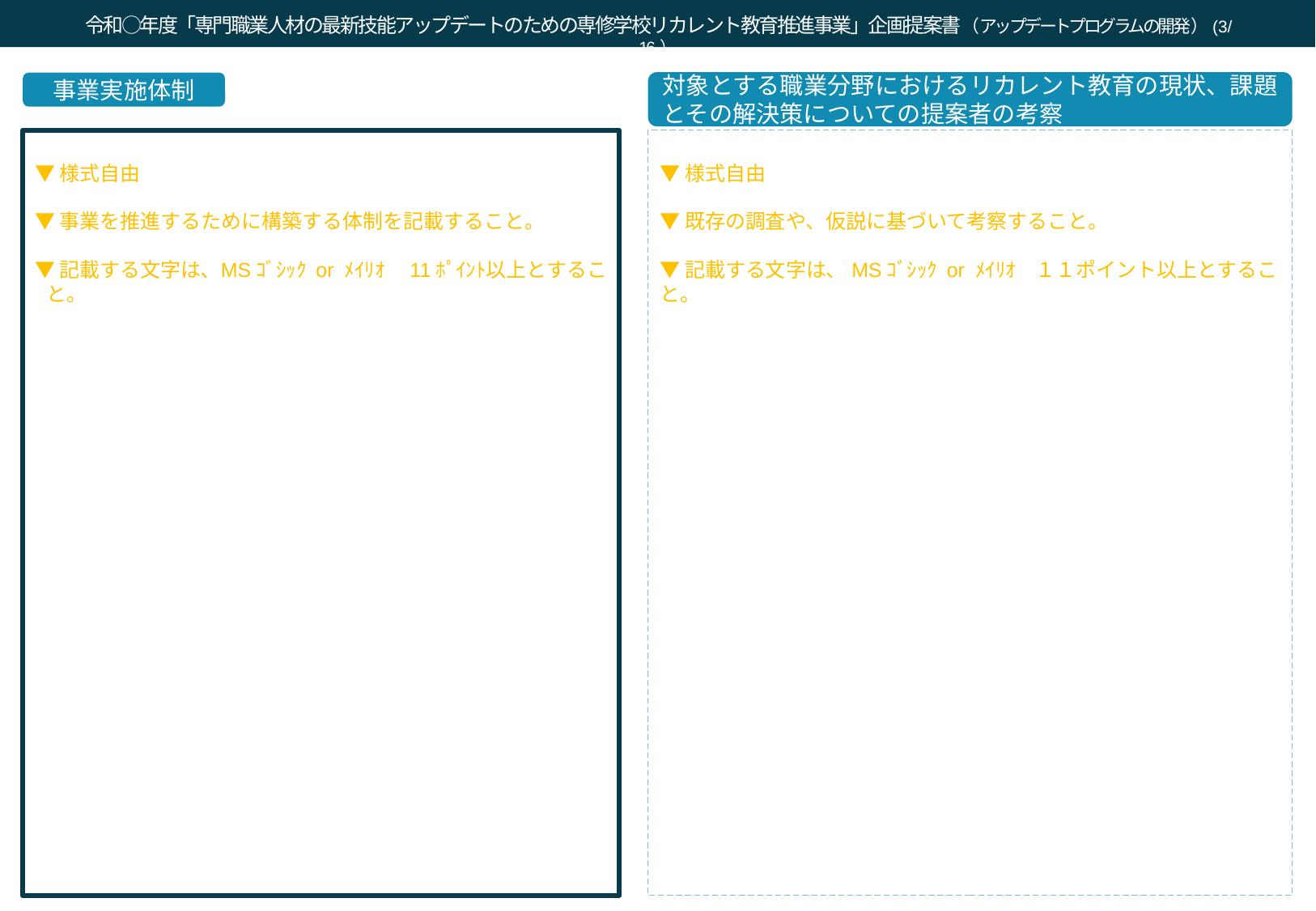

令和○年度「専門職業人材の最新技能アップデートのための専修学校リカレント教育推進事業」企画提案書（アップデートプログラムの開発）(3/16）
令和○年度「専修学校リカレント教育総合推進プロジェクト」企画提案書（リスタートプログラム）(3/16)
対象とする職業分野におけるリカレント教育の現状、課題とその解決策についての提案者の考察
事業実施体制

▼様式自由

▼事業を推進するために構築する体制を記載すること｡

▼記載する文字は､ MSｺﾞｼｯｸ or ﾒｲﾘｵ　11ﾎﾟｲﾝﾄ以上とすること｡

▼様式自由

▼既存の調査や、仮説に基づいて考察すること。

▼記載する文字は、MSｺﾞｼｯｸ or ﾒｲﾘｵ　１１ポイント以上とすること。